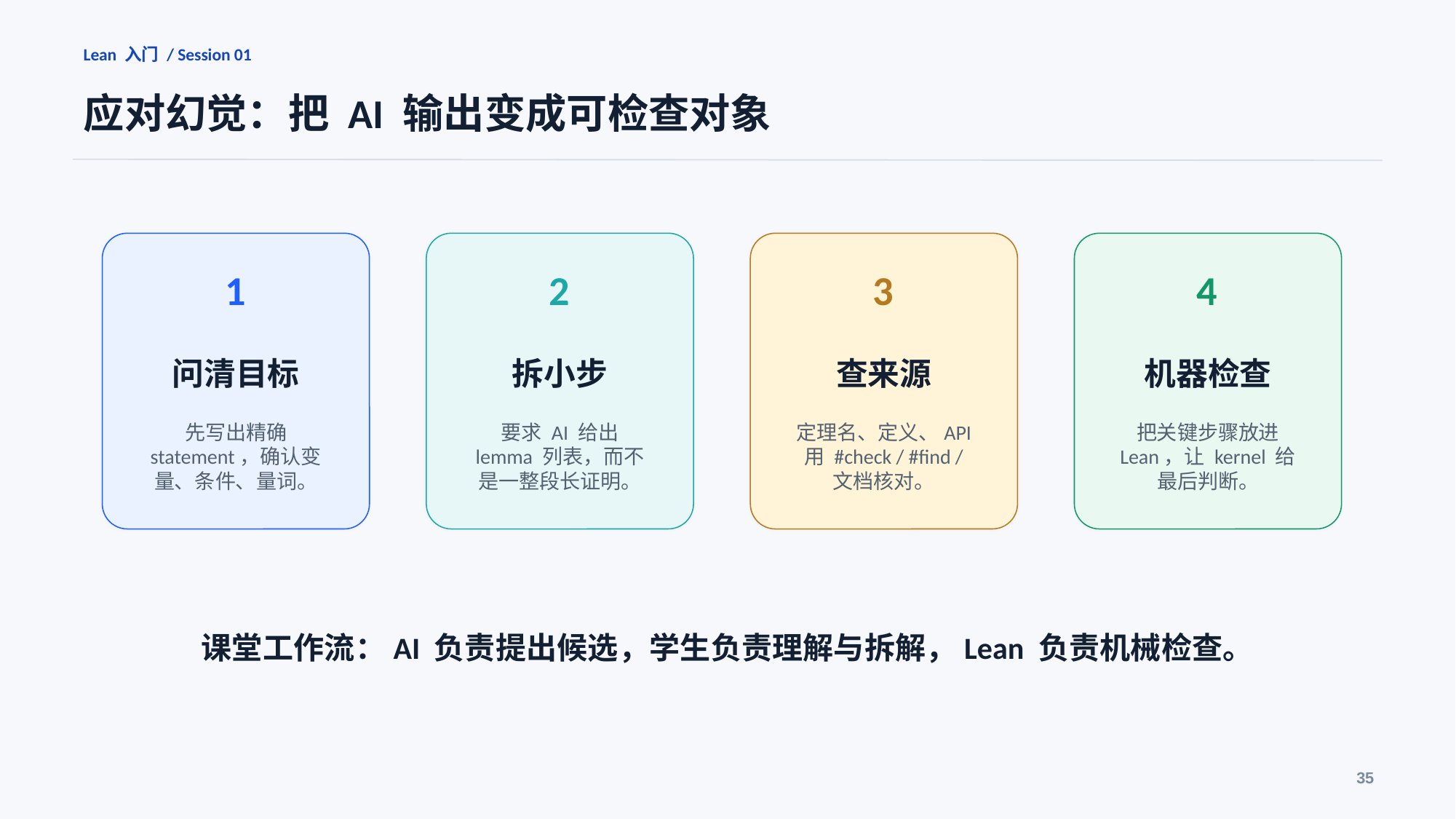

Lean 入门 / Session 01
应对幻觉：把 AI 输出变成可检查对象

1
2
3
4
问清目标
拆小步
查来源
机器检查
先写出精确 statement，确认变量、条件、量词。
要求 AI 给出 lemma 列表，而不是一整段长证明。
定理名、定义、API 用 #check / #find / 文档核对。
把关键步骤放进 Lean，让 kernel 给最后判断。
课堂工作流：AI 负责提出候选，学生负责理解与拆解，Lean 负责机械检查。
35